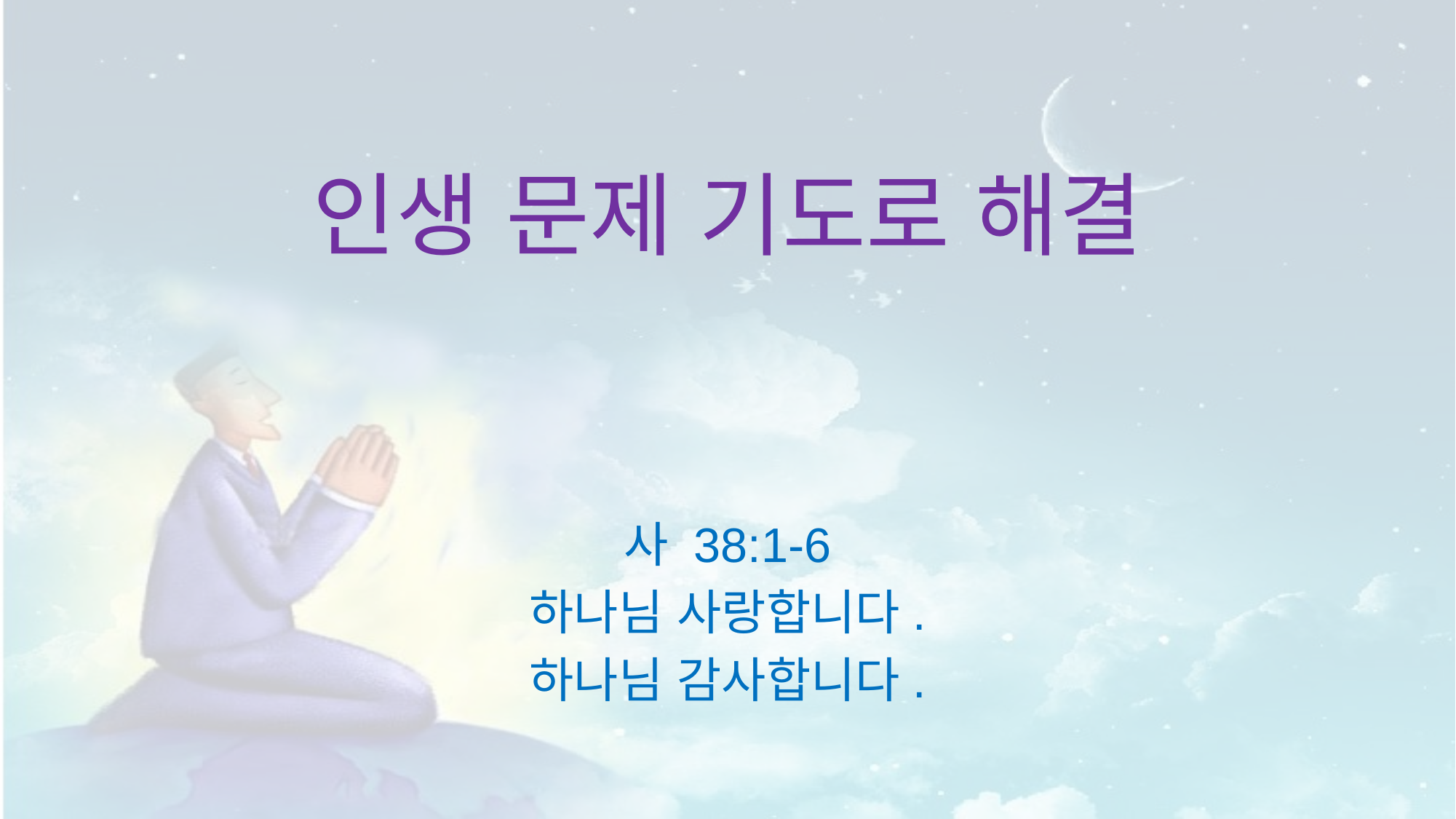

# 인생 문제 기도로 해결
사 38:1-6
하나님 사랑합니다.
하나님 감사합니다.